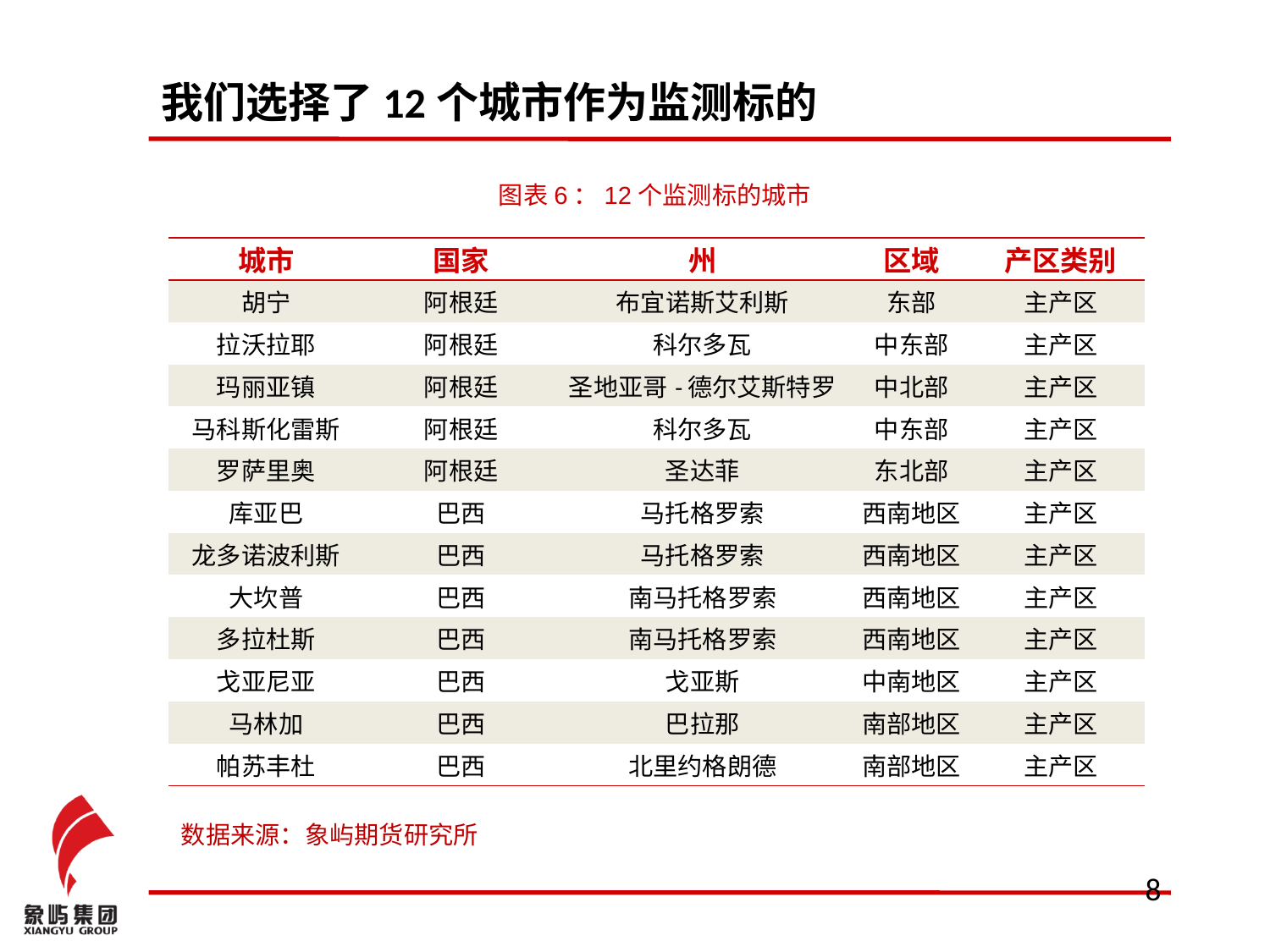

我们选择了12个城市作为监测标的
图表6：12个监测标的城市
| 城市 | 国家 | 州 | 区域 | 产区类别 |
| --- | --- | --- | --- | --- |
| 胡宁 | 阿根廷 | 布宜诺斯艾利斯 | 东部 | 主产区 |
| 拉沃拉耶 | 阿根廷 | 科尔多瓦 | 中东部 | 主产区 |
| 玛丽亚镇 | 阿根廷 | 圣地亚哥-德尔艾斯特罗 | 中北部 | 主产区 |
| 马科斯化雷斯 | 阿根廷 | 科尔多瓦 | 中东部 | 主产区 |
| 罗萨里奥 | 阿根廷 | 圣达菲 | 东北部 | 主产区 |
| 库亚巴 | 巴西 | 马托格罗索 | 西南地区 | 主产区 |
| 龙多诺波利斯 | 巴西 | 马托格罗索 | 西南地区 | 主产区 |
| 大坎普 | 巴西 | 南马托格罗索 | 西南地区 | 主产区 |
| 多拉杜斯 | 巴西 | 南马托格罗索 | 西南地区 | 主产区 |
| 戈亚尼亚 | 巴西 | 戈亚斯 | 中南地区 | 主产区 |
| 马林加 | 巴西 | 巴拉那 | 南部地区 | 主产区 |
| 帕苏丰杜 | 巴西 | 北里约格朗德 | 南部地区 | 主产区 |
数据来源：象屿期货研究所